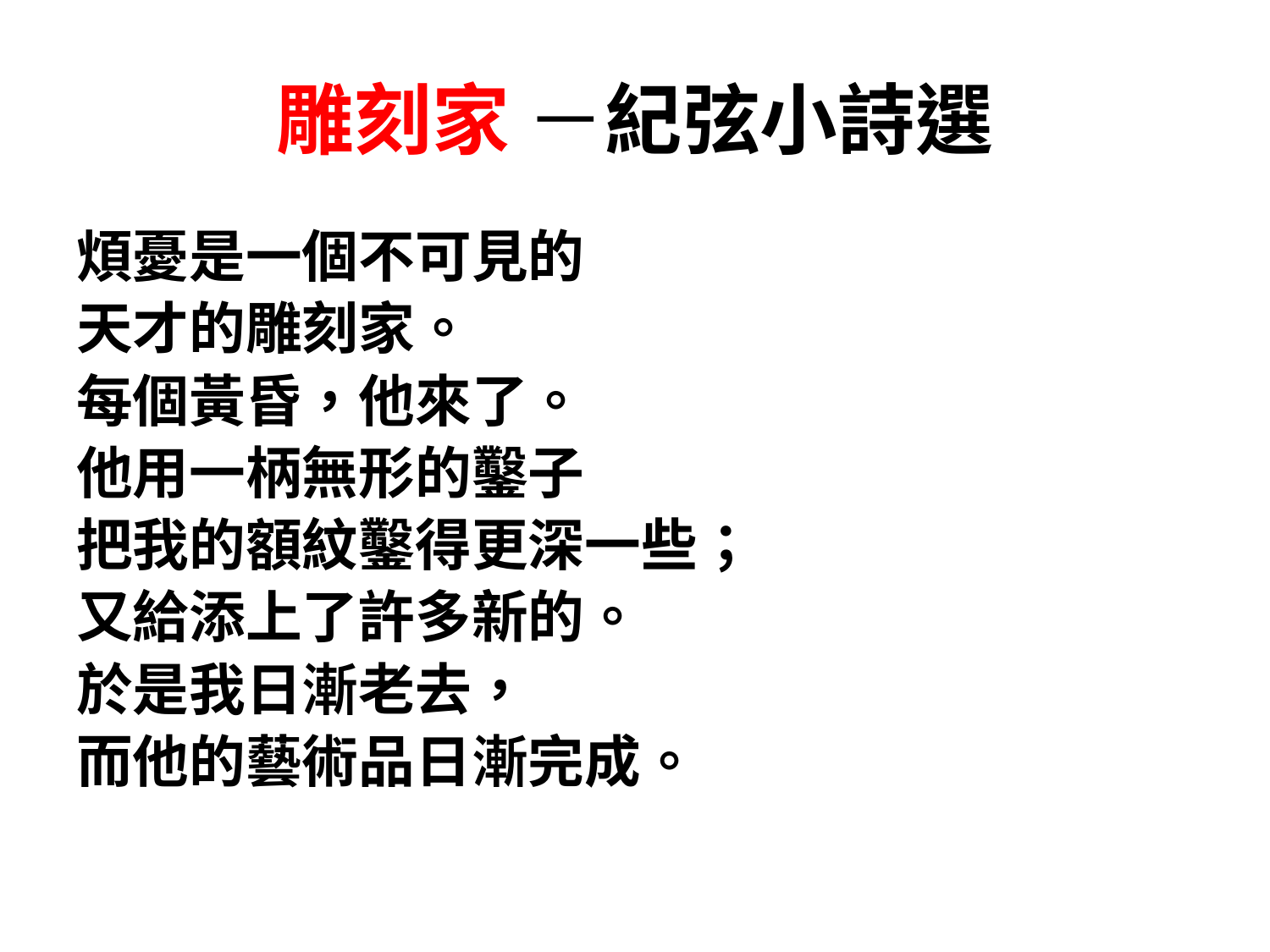

# 雕刻家 －紀弦小詩選
煩憂是一個不可見的
天才的雕刻家。
每個黃昏，他來了。
他用一柄無形的鑿子
把我的額紋鑿得更深一些；
又給添上了許多新的。
於是我日漸老去，
而他的藝術品日漸完成。